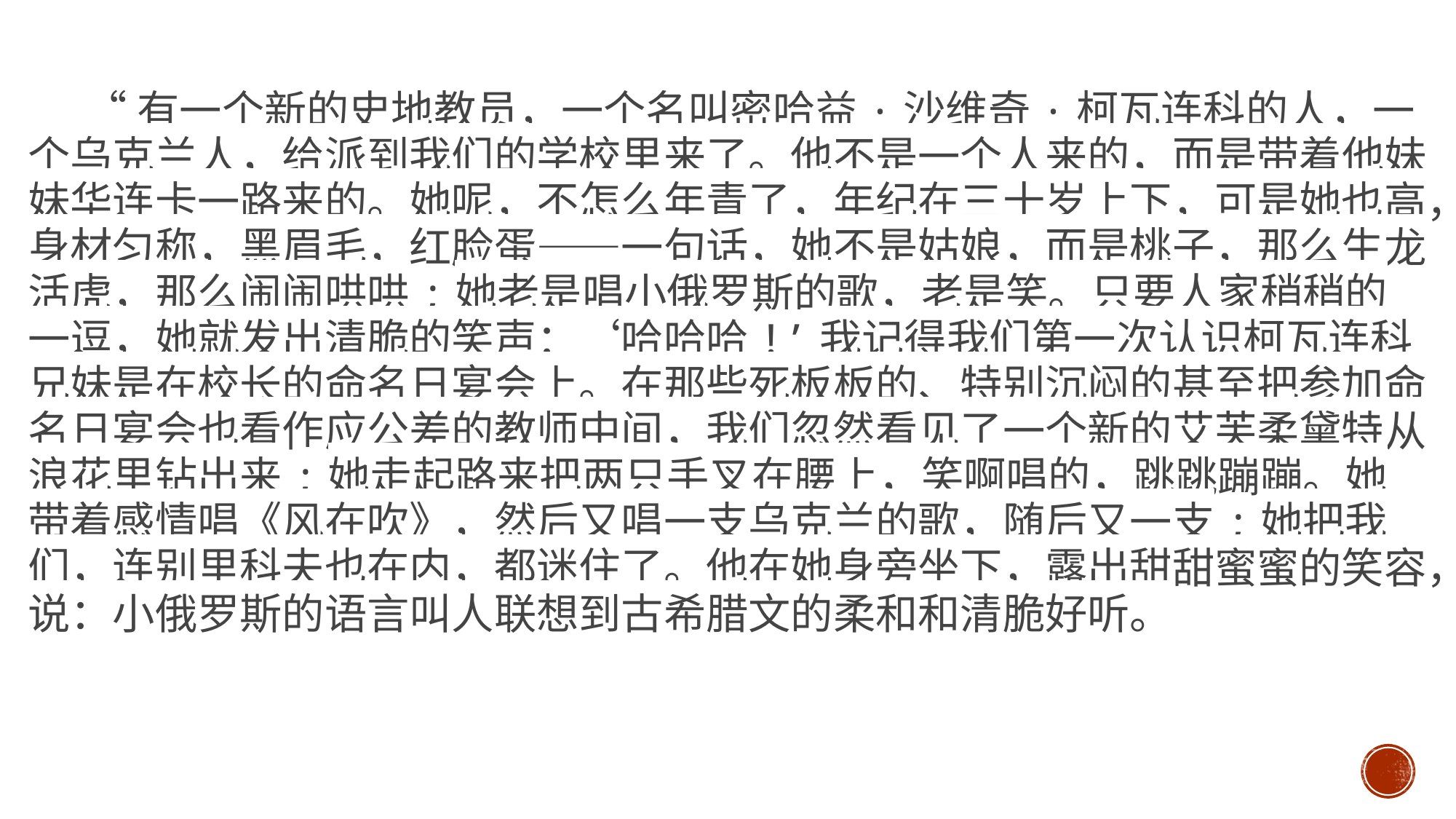

“有一个新的史地教员，一个名叫密哈益·沙维奇·柯瓦连科的人，一个乌克兰人，给派到我们的学校里来了。他不是一个人来的，而是带着他妹妹华连卡一路来的。她呢，不怎么年青了，年纪在三十岁上下，可是她也高，身材匀称，黑眉毛，红脸蛋——一句话，她不是姑娘，而是桃子，那么生龙活虎，那么闹闹哄哄;她老是唱小俄罗斯的歌，老是笑。只要人家稍稍的一逗，她就发出清脆的笑声：‘哈哈哈!’我记得我们第一次认识柯瓦连科兄妹是在校长的命名日宴会上。在那些死板板的、特别沉闷的甚至把参加命名日宴会也看作应公差的教师中间，我们忽然看见了一个新的艾芙柔黛特从浪花里钻出来;她走起路来把两只手叉在腰上，笑啊唱的，跳跳蹦蹦。她带着感情唱《风在吹》，然后又唱一支乌克兰的歌，随后又一支;她把我们，连别里科夫也在内，都迷住了。他在她身旁坐下，露出甜甜蜜蜜的笑容，说：小俄罗斯的语言叫人联想到古希腊文的柔和和清脆好听。